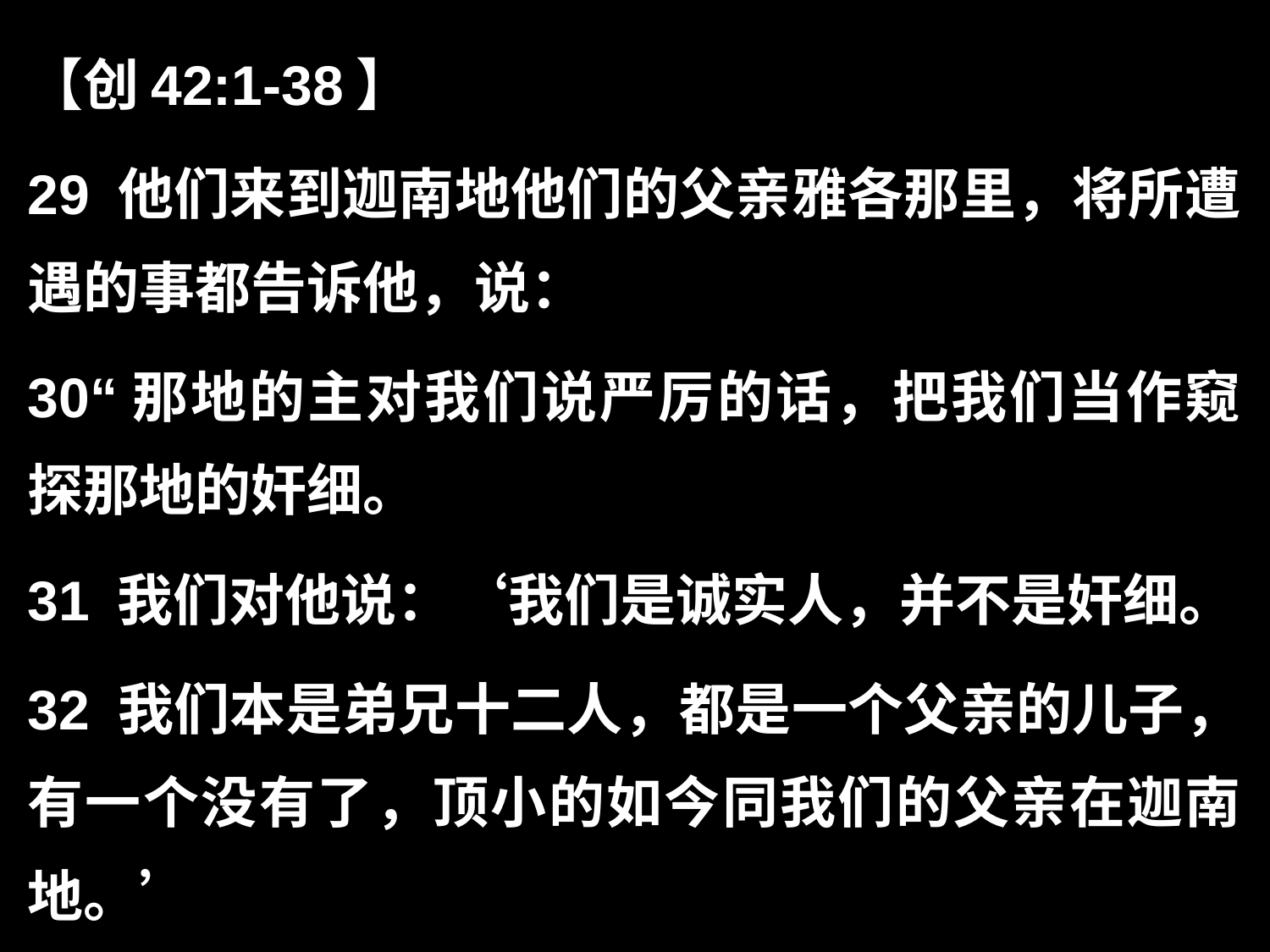

【创42:1-38】
29 他们来到迦南地他们的父亲雅各那里，将所遭遇的事都告诉他，说：
30“那地的主对我们说严厉的话，把我们当作窥探那地的奸细。
31 我们对他说：‘我们是诚实人，并不是奸细。
32 我们本是弟兄十二人，都是一个父亲的儿子，有一个没有了，顶小的如今同我们的父亲在迦南地。’